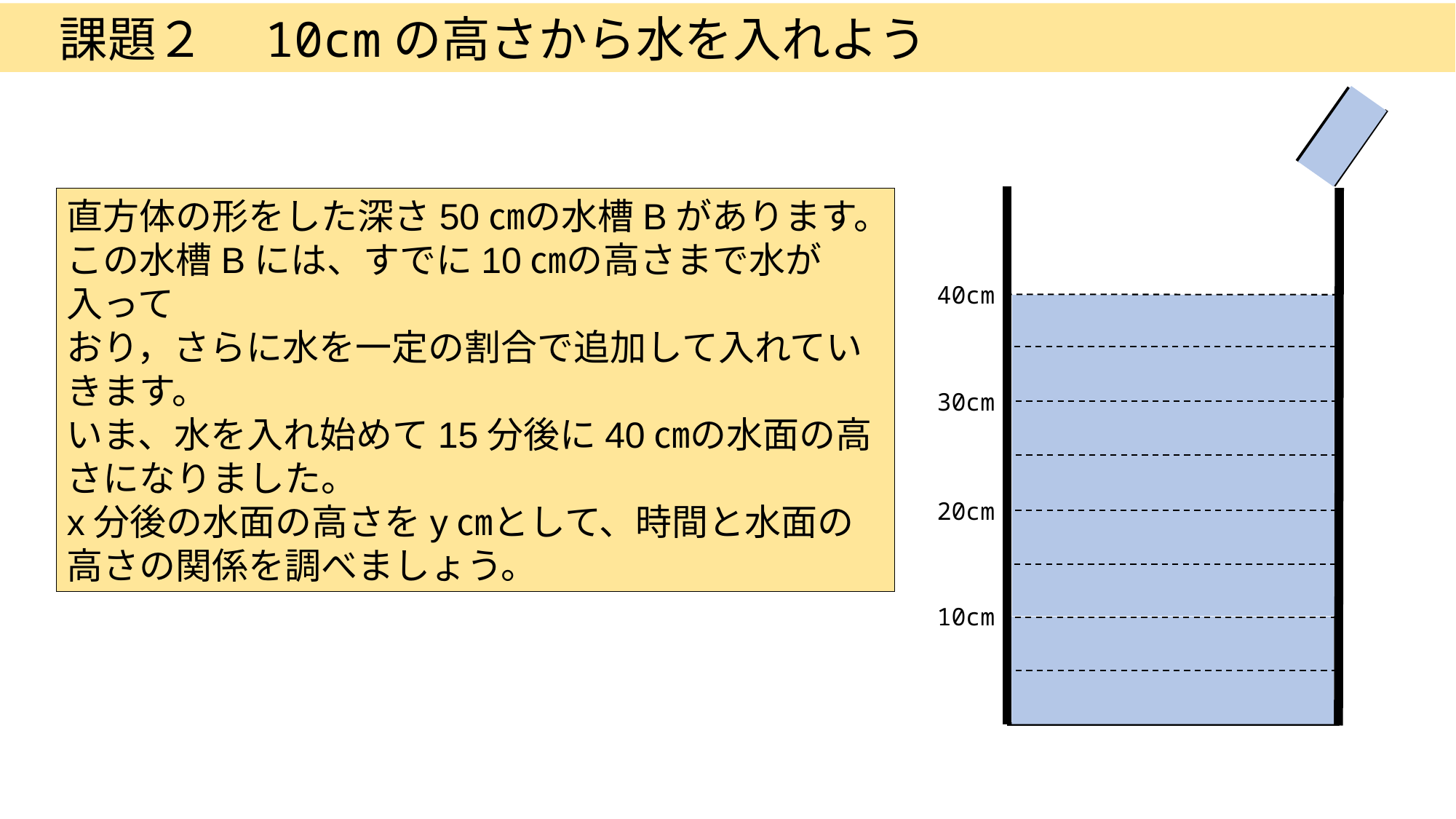

課題２　10cmの高さから水を入れよう

直方体の形をした深さ50㎝の水槽Bがあります。
この水槽Bには、すでに10㎝の高さまで水が入って
おり，さらに水を一定の割合で追加して入れていきます。
いま、水を入れ始めて15分後に40㎝の水面の高さになりました。
x分後の水面の高さをy㎝として、時間と水面の高さの関係を調べましょう。
40cm

30cm
20cm
10cm